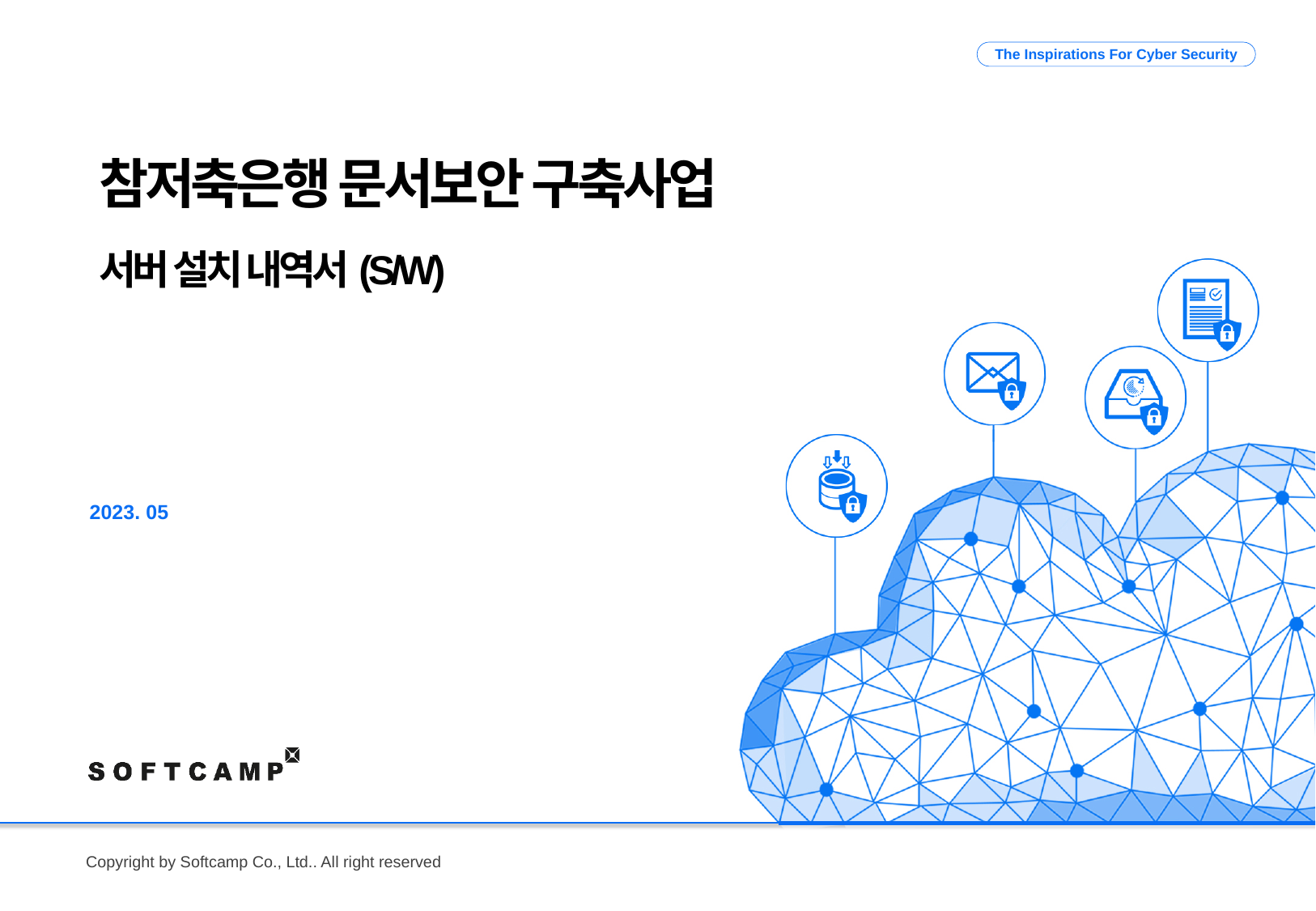

참저축은행 문서보안 구축사업
서버 설치 내역서(S/W)
2023. 05